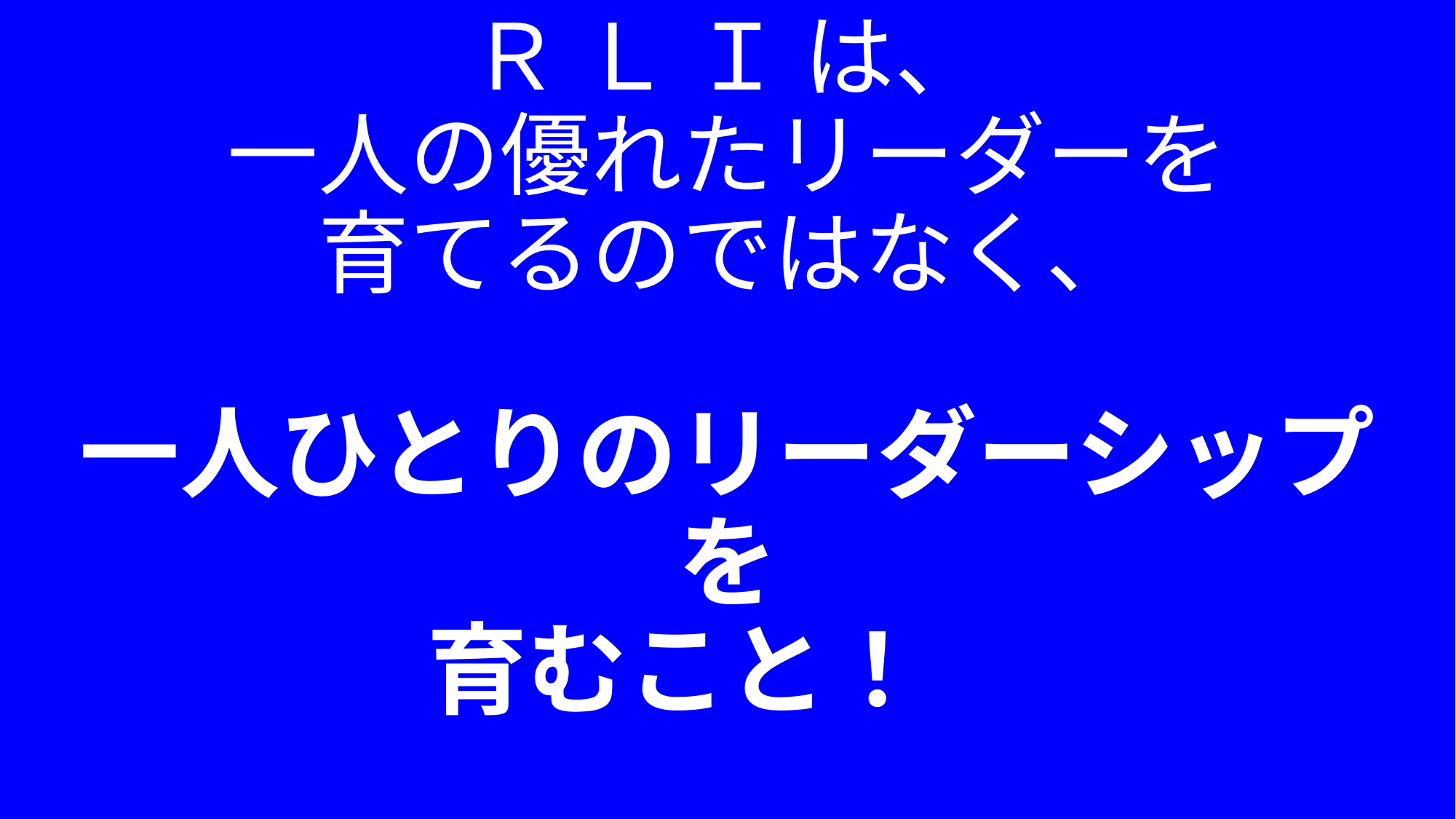

# Ｒ Ｌ Ｉ は、 一人の優れたリーダーを 育てるのではなく、 一人ひとりのリーダーシップを 育むこと！